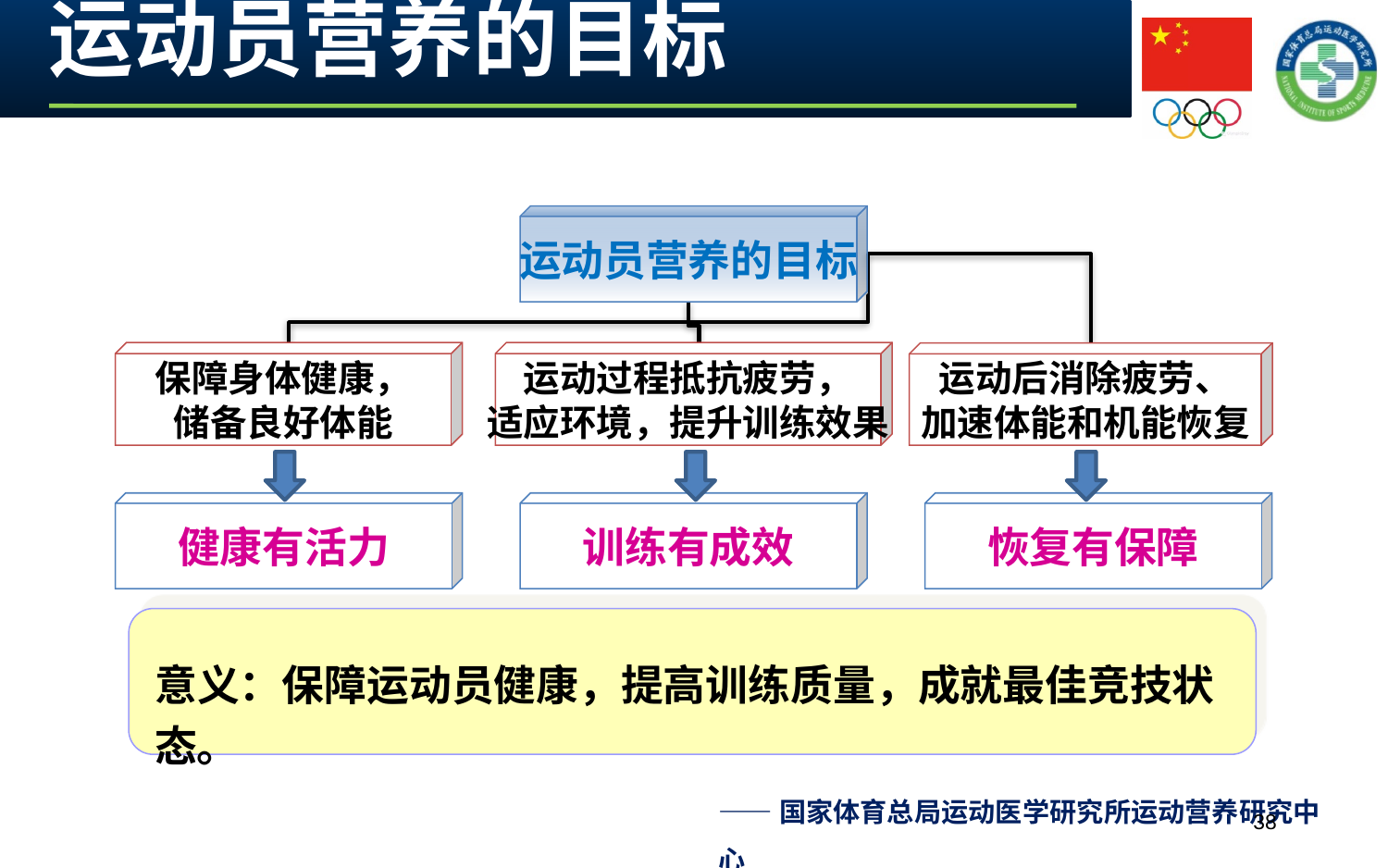

# 运动员营养的目标

运动员营养的目标
保障身体健康，
储备良好体能
运动过程抵抗疲劳，
适应环境，提升训练效果
运动后消除疲劳、
加速体能和机能恢复
健康有活力
训练有成效
恢复有保障

意义：保障运动员健康，提高训练质量，成就最佳竞技状态。
38